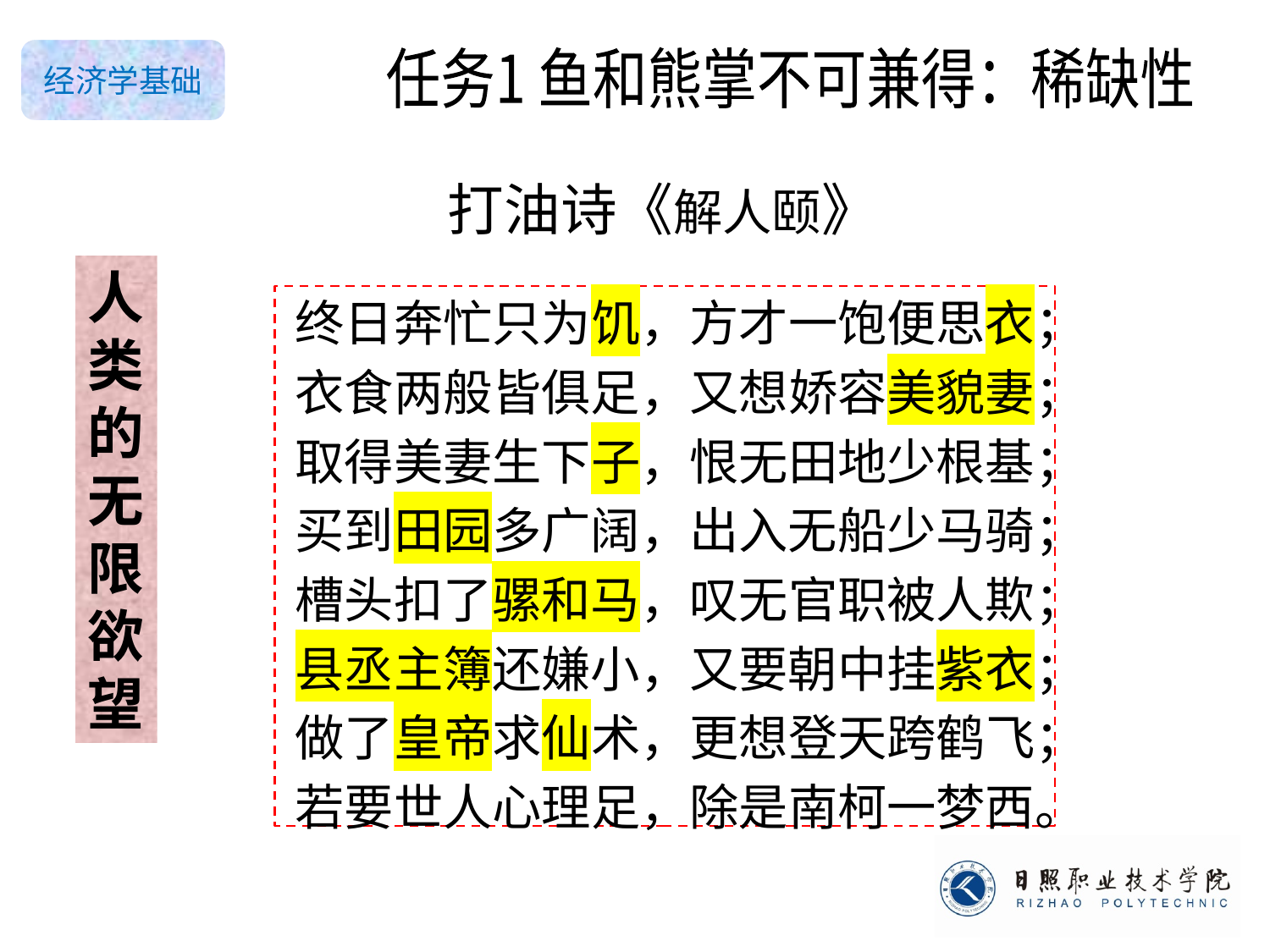

任务1 鱼和熊掌不可兼得：稀缺性
打油诗《解人颐》
人
类
的
无
限
欲
望
终日奔忙只为饥，方才一饱便思衣；
衣食两般皆俱足，又想娇容美貌妻；
取得美妻生下子，恨无田地少根基；
买到田园多广阔，出入无船少马骑；
槽头扣了骡和马，叹无官职被人欺；
县丞主簿还嫌小，又要朝中挂紫衣；
做了皇帝求仙术，更想登天跨鹤飞；
若要世人心理足，除是南柯一梦西。